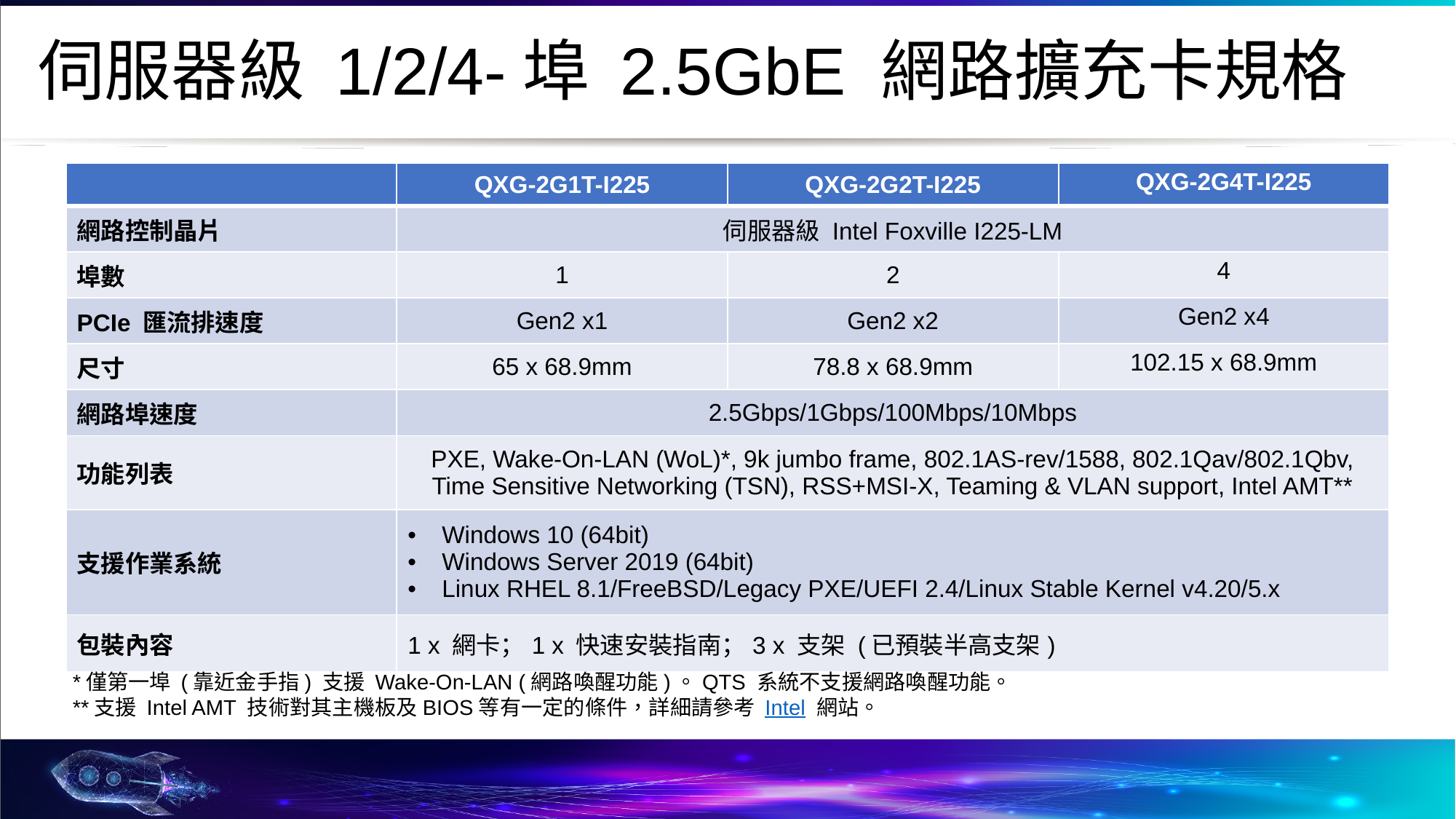

# 伺服器級 1/2/4-埠 2.5GbE 網路擴充卡規格
|  | QXG-2G1T-I225 | QXG-2G2T-I225 | QXG-2G4T-I225 |
| --- | --- | --- | --- |
| 網路控制晶片 | 伺服器級 Intel Foxville I225-LM |  |  |
| 埠數 | 1 | 2 | 4 |
| PCIe 匯流排速度 | Gen2 x1 | Gen2 x2 | Gen2 x4 |
| 尺寸 | 65 x 68.9mm | 78.8 x 68.9mm | 102.15 x 68.9mm |
| 網路埠速度 | 2.5Gbps/1Gbps/100Mbps/10Mbps |  |  |
| 功能列表 | PXE, Wake-On-LAN (WoL)\*, 9k jumbo frame, 802.1AS-rev/1588, 802.1Qav/802.1Qbv, Time Sensitive Networking (TSN), RSS+MSI-X, Teaming & VLAN support, Intel AMT\*\* |  |  |
| 支援作業系統 | Windows 10 (64bit) Windows Server 2019 (64bit) Linux RHEL 8.1/FreeBSD/Legacy PXE/UEFI 2.4/Linux Stable Kernel v4.20/5.x |  |  |
| 包裝內容 | 1 x 網卡；1 x 快速安裝指南；3 x 支架 (已預裝半高支架) |  |  |
*僅第一埠 (靠近金手指) 支援 Wake-On-LAN (網路喚醒功能)。QTS 系統不支援網路喚醒功能。
**支援 Intel AMT 技術對其主機板及BIOS等有一定的條件，詳細請參考 Intel 網站。